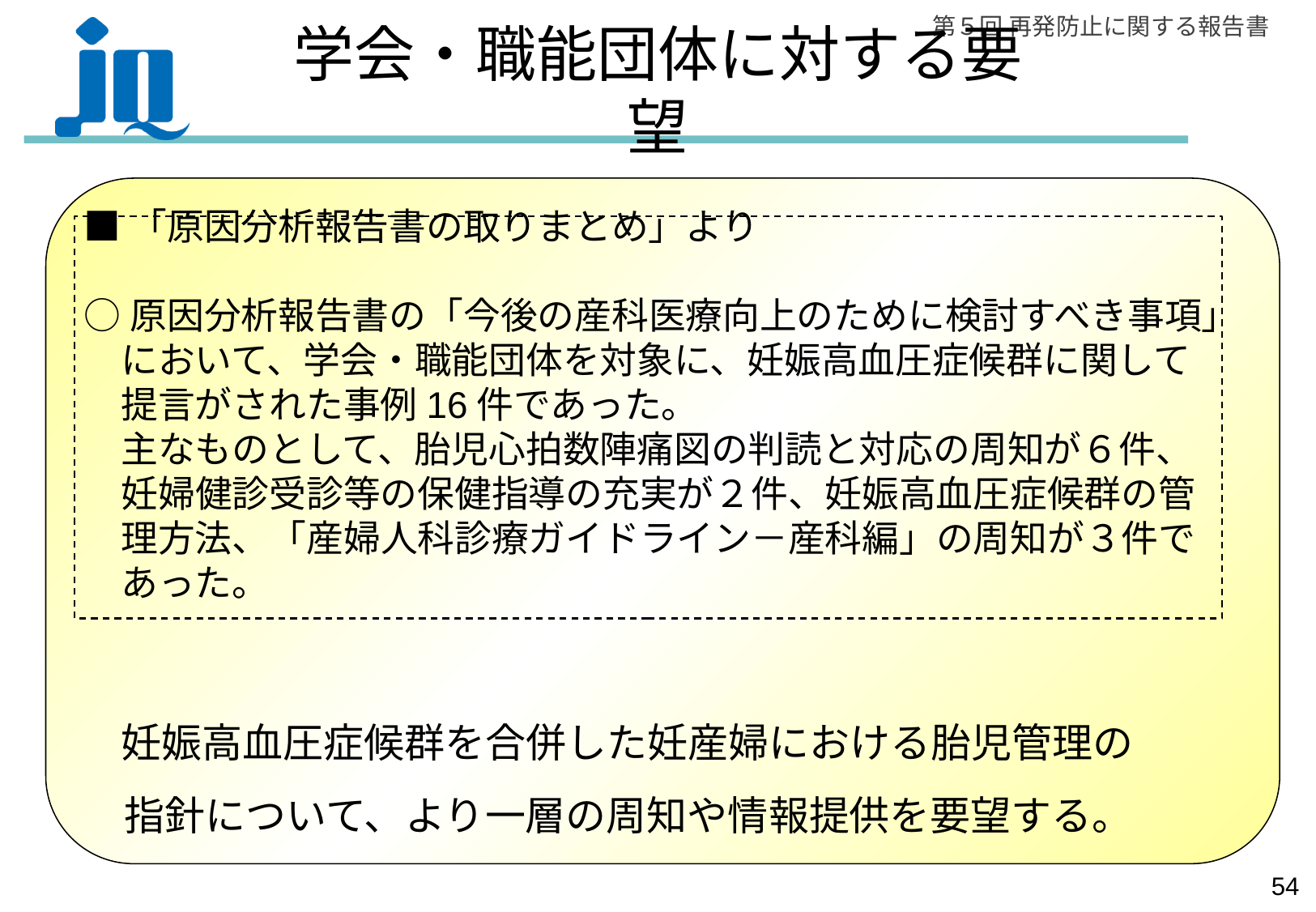

# 学会・職能団体に対する要望
■「原因分析報告書の取りまとめ」より
○原因分析報告書の「今後の産科医療向上のために検討すべき事項」
　において、学会・職能団体を対象に、妊娠高血圧症候群に関して
　提言がされた事例16件であった。
　主なものとして、胎児心拍数陣痛図の判読と対応の周知が６件、
　妊婦健診受診等の保健指導の充実が２件、妊娠高血圧症候群の管
　理方法、「産婦人科診療ガイドライン－産科編」の周知が３件で
　あった。

　妊娠高血圧症候群を合併した妊産婦における胎児管理の
　指針について、より一層の周知や情報提供を要望する。

54